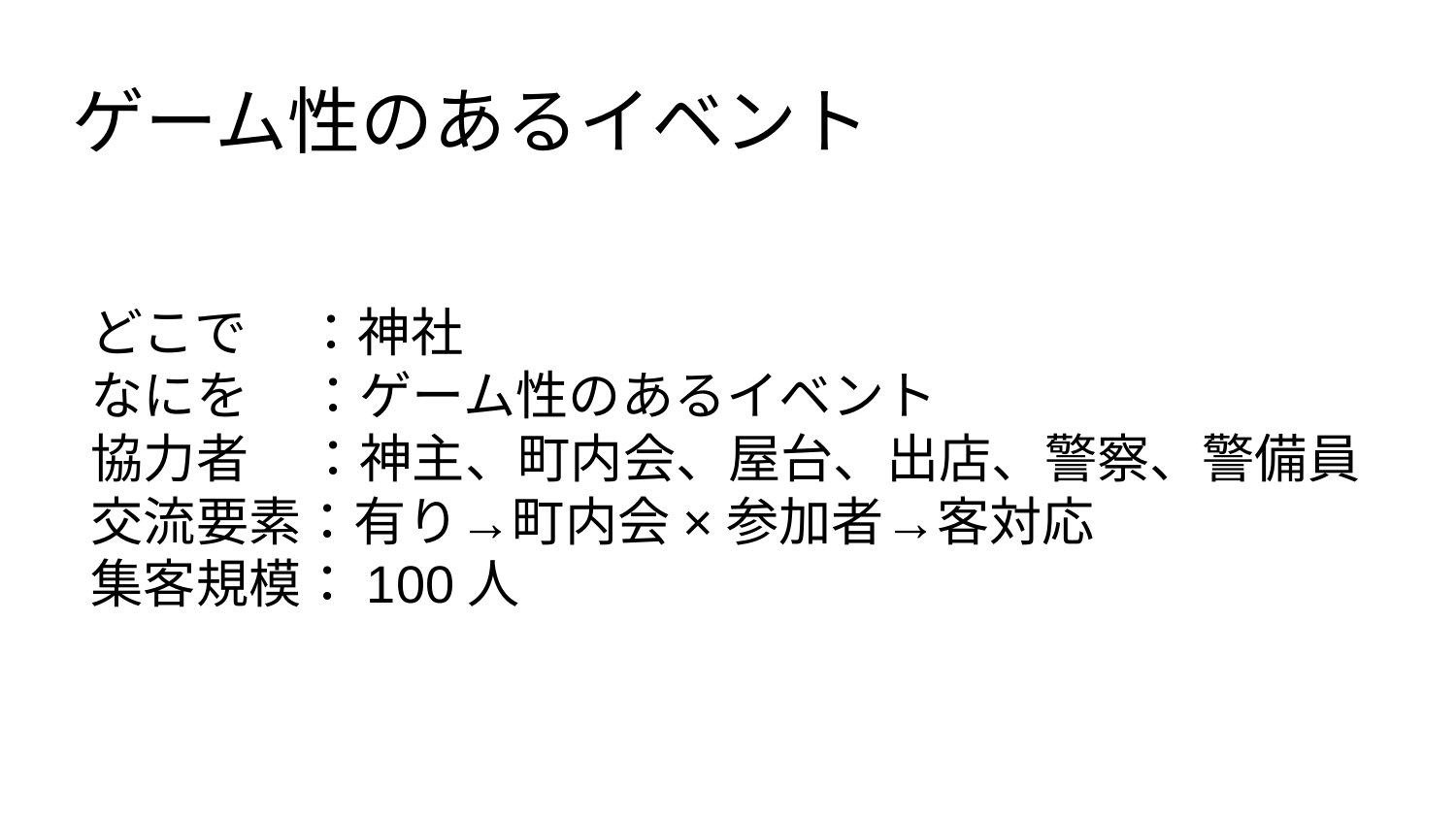

ゲーム性のあるイベント
どこで    ：神社
なにを    ：ゲーム性のあるイベント
協力者    ：神主、町内会、屋台、出店、警察、警備員
交流要素：有り→町内会×参加者→客対応
集客規模：100人